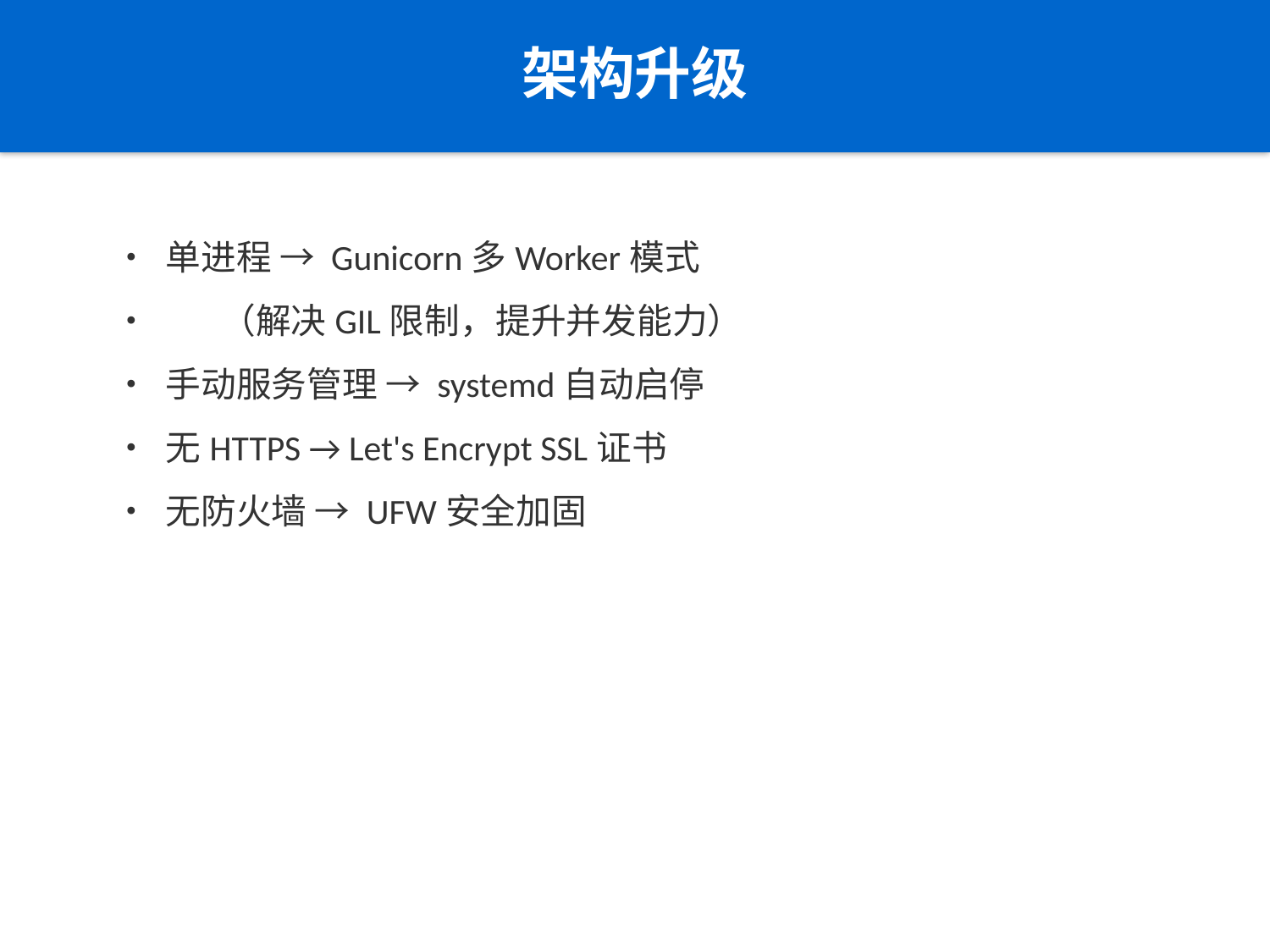

架构升级
• 单进程 → Gunicorn多Worker模式
•        （解决GIL限制，提升并发能力）
• 手动服务管理 → systemd自动启停
• 无HTTPS → Let's Encrypt SSL证书
• 无防火墙 → UFW安全加固